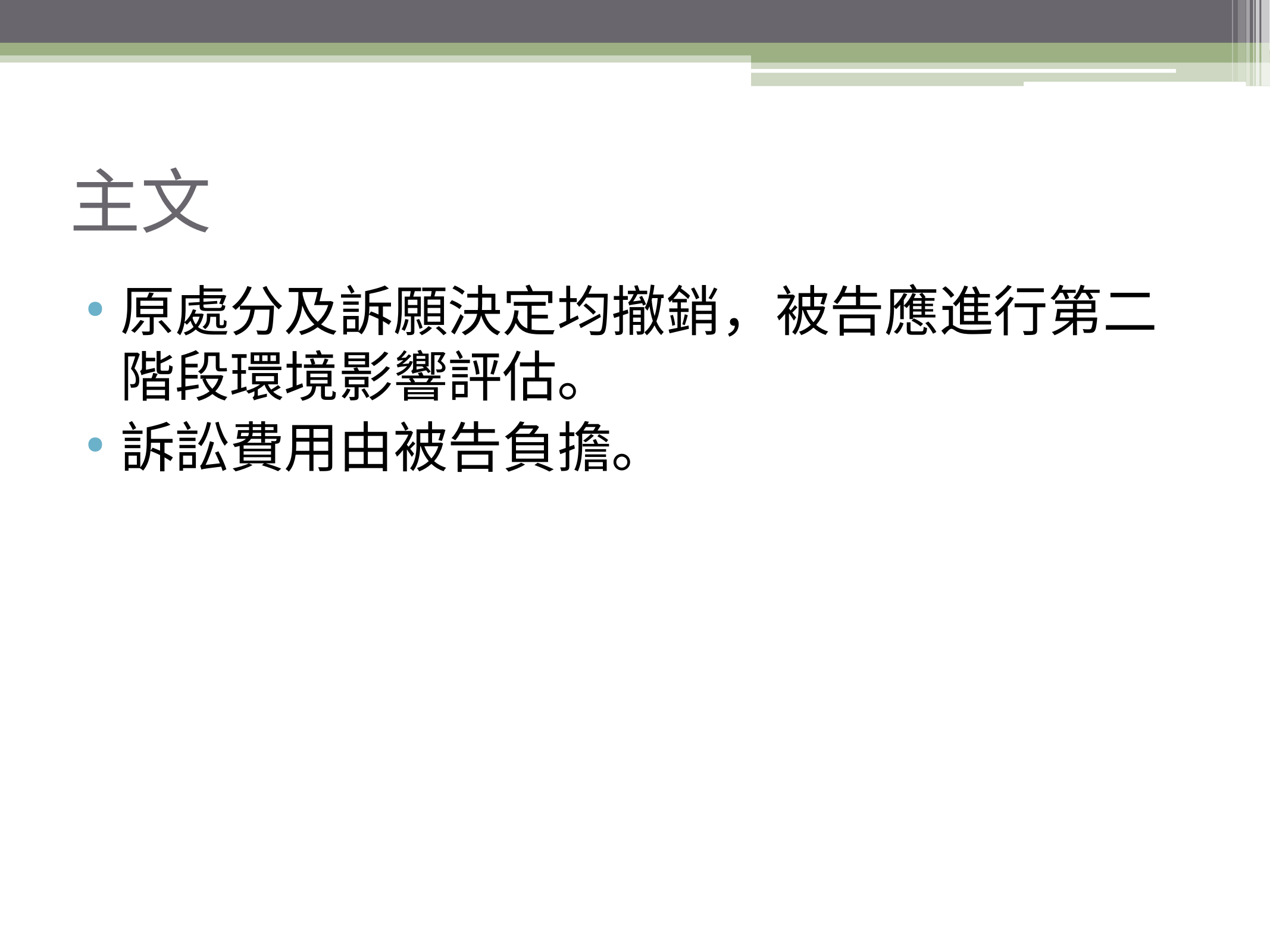

# 主文
原處分及訴願決定均撤銷，被告應進行第二階段環境影響評估。
訴訟費用由被告負擔。